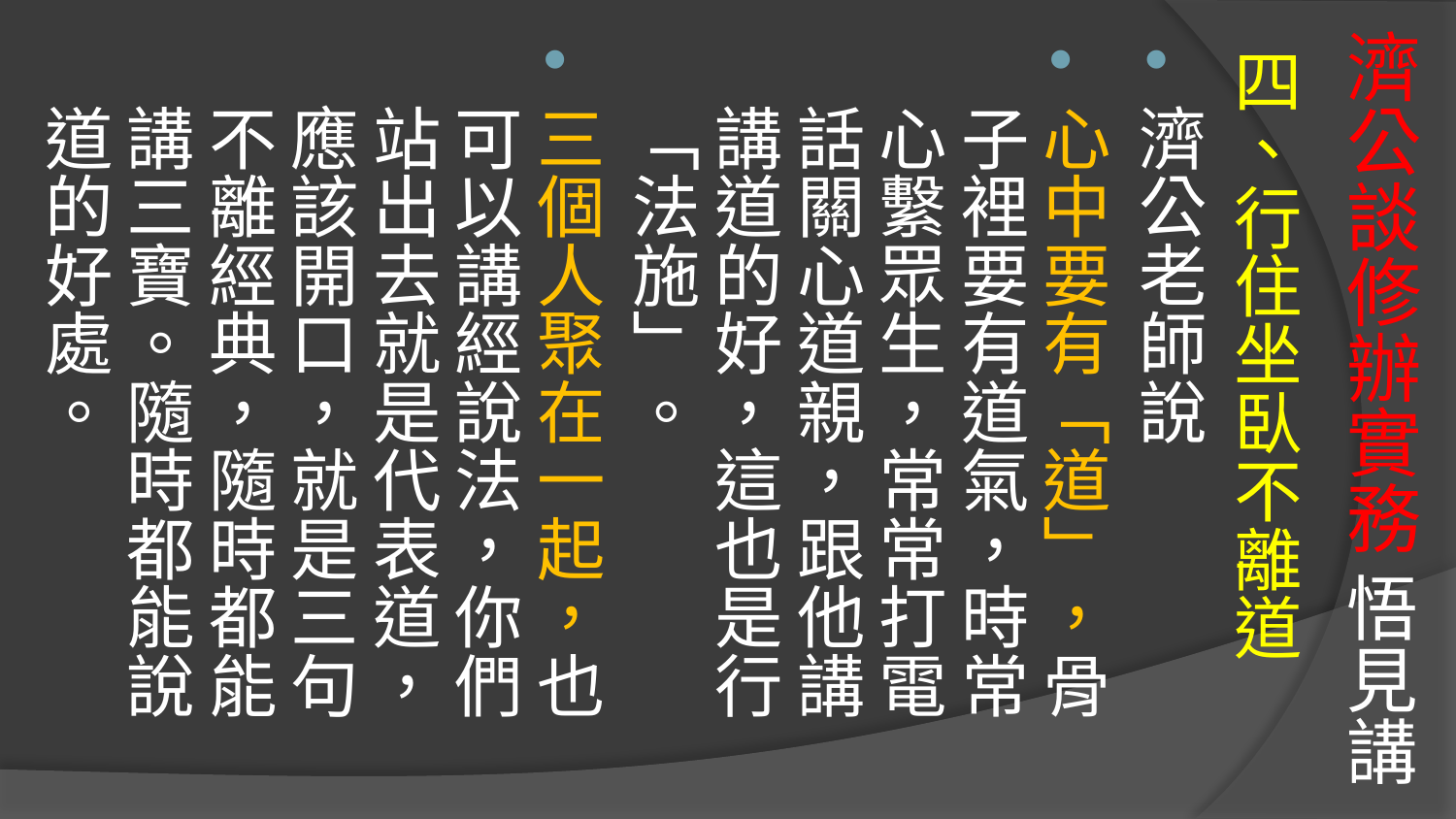

# 濟公談修辦實務 悟見講
四、行住坐臥不離道
濟公老師說
心中要有「道」，骨子裡要有道氣，時常心繫眾生，常常打電話關心道親，跟他講講道的好，這也是行「法施」。
三個人聚在一起，也可以講經說法，你們站出去就是代表道，應該開口，就是三句不離經典，隨時都能講三寶。隨時都能說道的好處。